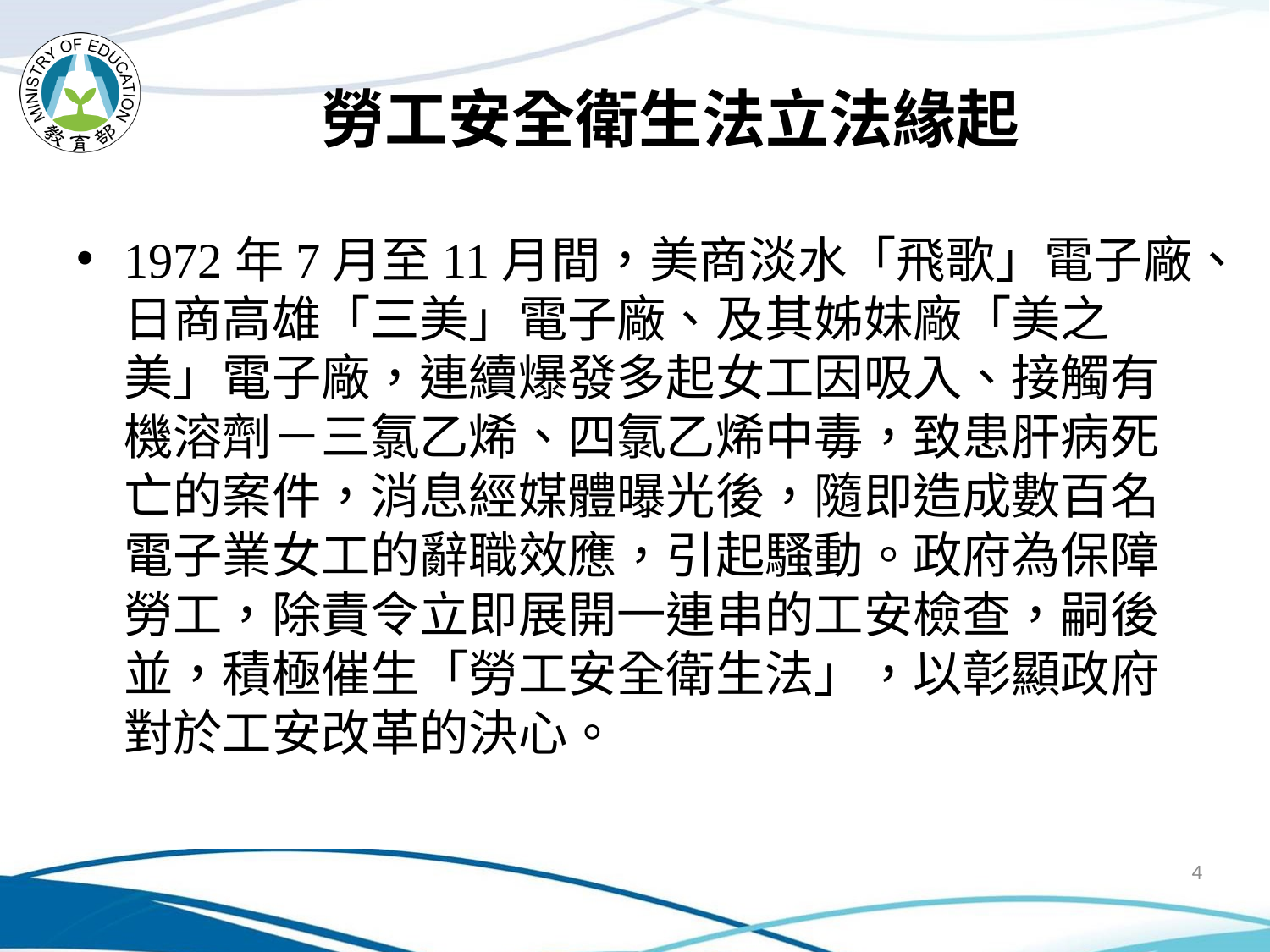

# 勞工安全衛生法立法緣起
1972年7月至11月間，美商淡水「飛歌」電子廠、日商高雄「三美」電子廠、及其姊妹廠「美之美」電子廠，連續爆發多起女工因吸入、接觸有機溶劑－三氯乙烯、四氯乙烯中毒，致患肝病死亡的案件，消息經媒體曝光後，隨即造成數百名電子業女工的辭職效應，引起騷動。政府為保障勞工，除責令立即展開一連串的工安檢查，嗣後並，積極催生「勞工安全衛生法」，以彰顯政府對於工安改革的決心。

4